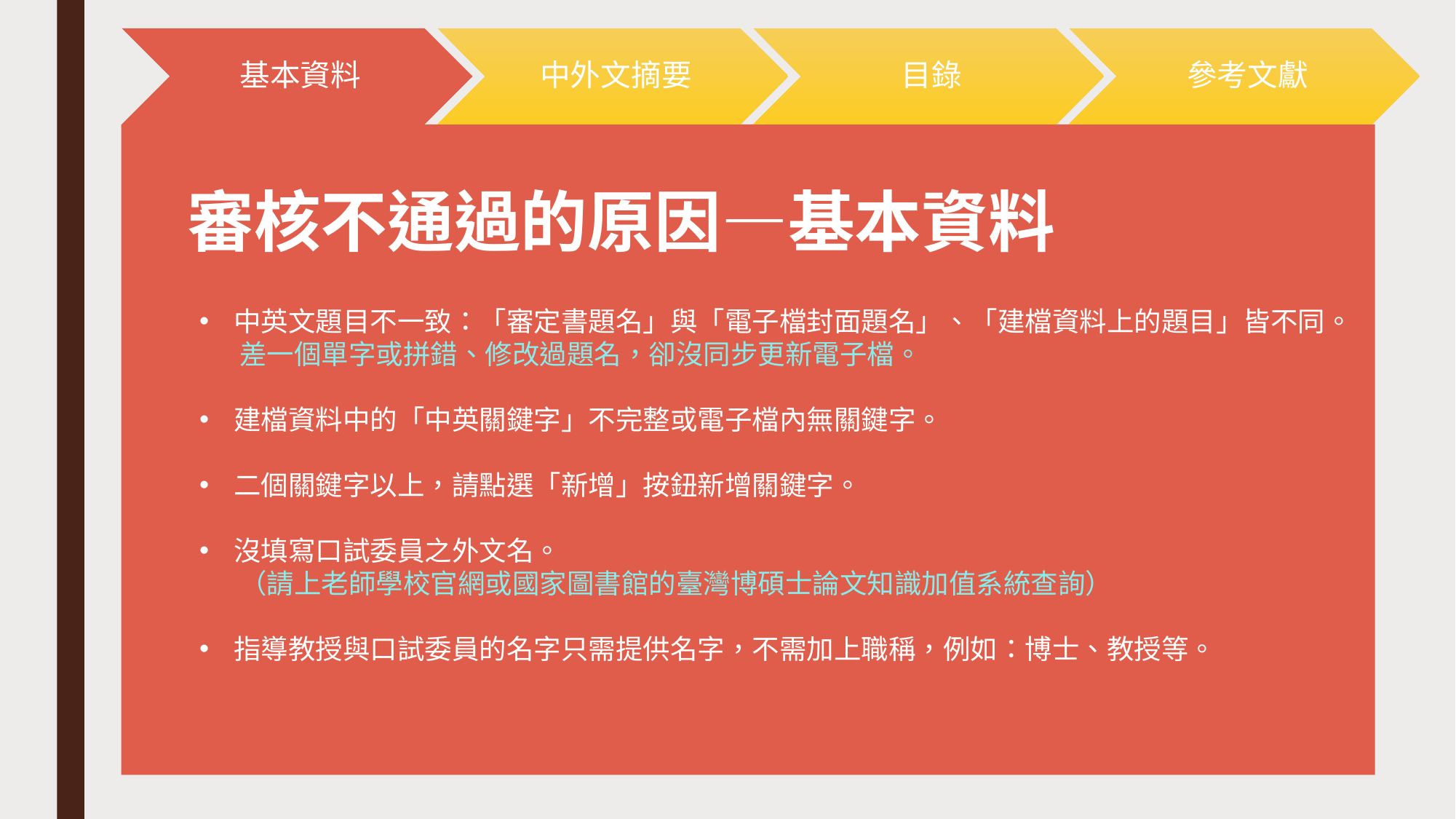

基本資料
中外文摘要
目錄
參考文獻

審核不通過的原因—基本資料
中英文題目不一致：「審定書題名」與「電子檔封面題名」、「建檔資料上的題目」皆不同。
 　差一個單字或拼錯、修改過題名，卻沒同步更新電子檔。

建檔資料中的「中英關鍵字」不完整或電子檔內無關鍵字。

二個關鍵字以上，請點選「新增」按鈕新增關鍵字。

沒填寫口試委員之外文名。
 　（請上老師學校官網或國家圖書館的臺灣博碩士論文知識加值系統查詢）

指導教授與口試委員的名字只需提供名字，不需加上職稱，例如：博士、教授等。